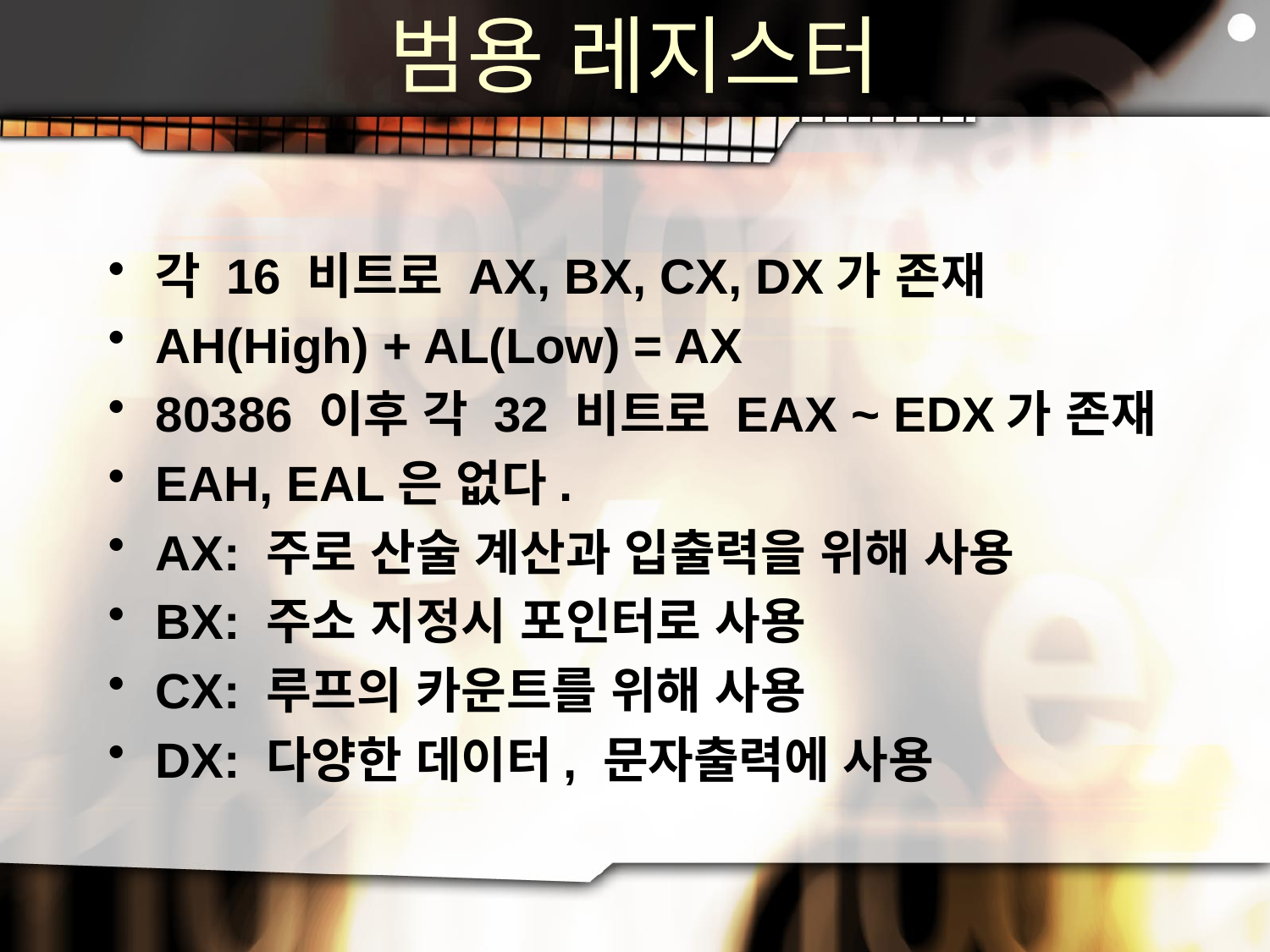

# 범용 레지스터

각 16 비트로 AX, BX, CX, DX가 존재
AH(High) + AL(Low) = AX
80386 이후 각 32 비트로 EAX ~ EDX가 존재
EAH, EAL은 없다.
AX: 주로 산술 계산과 입출력을 위해 사용
BX: 주소 지정시 포인터로 사용
CX: 루프의 카운트를 위해 사용
DX: 다양한 데이터, 문자출력에 사용